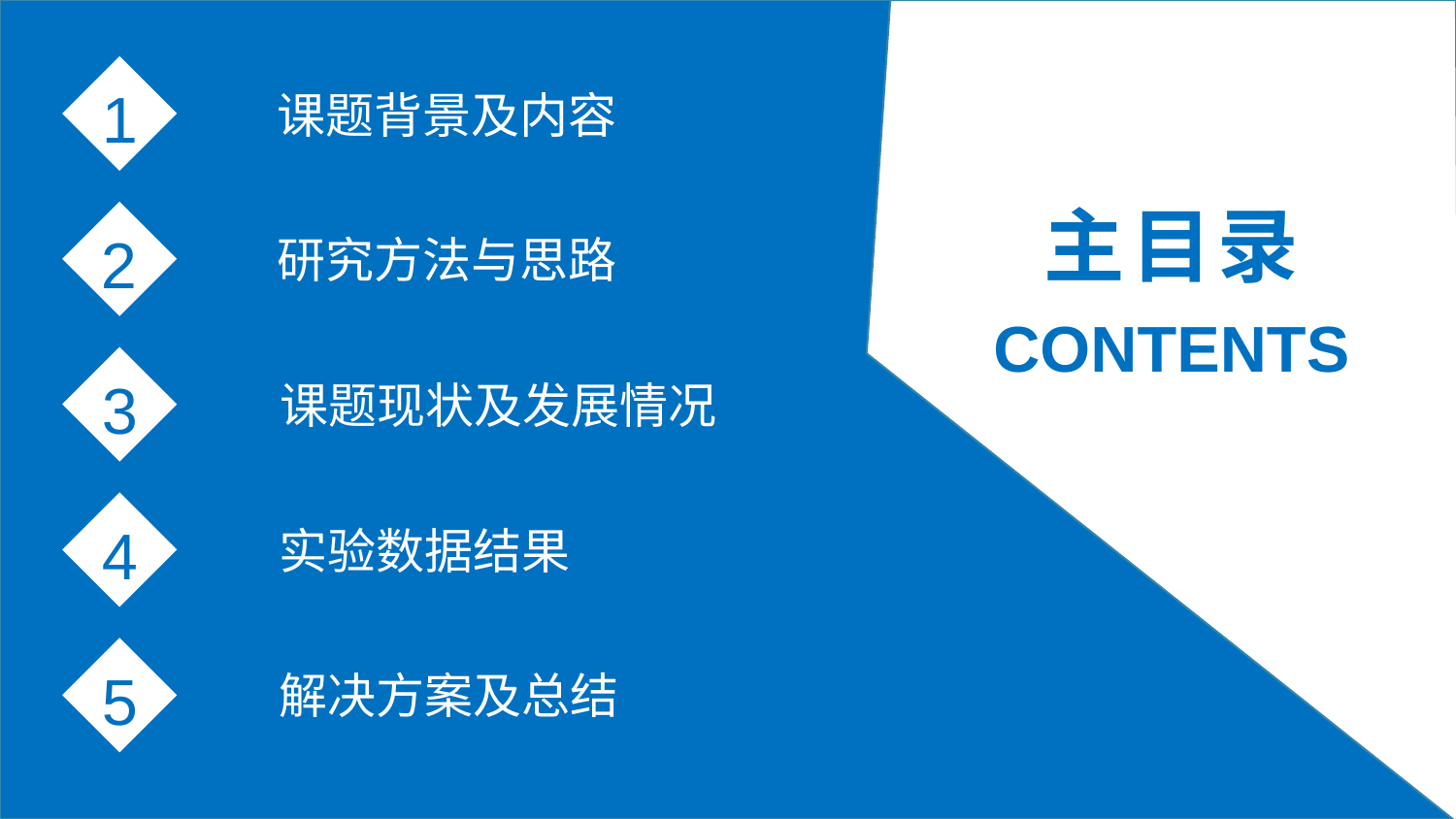

1
课题背景及内容
主目录

2
研究方法与思路
CONTENTS

3
课题现状及发展情况

4
实验数据结果

5
解决方案及总结
延时符